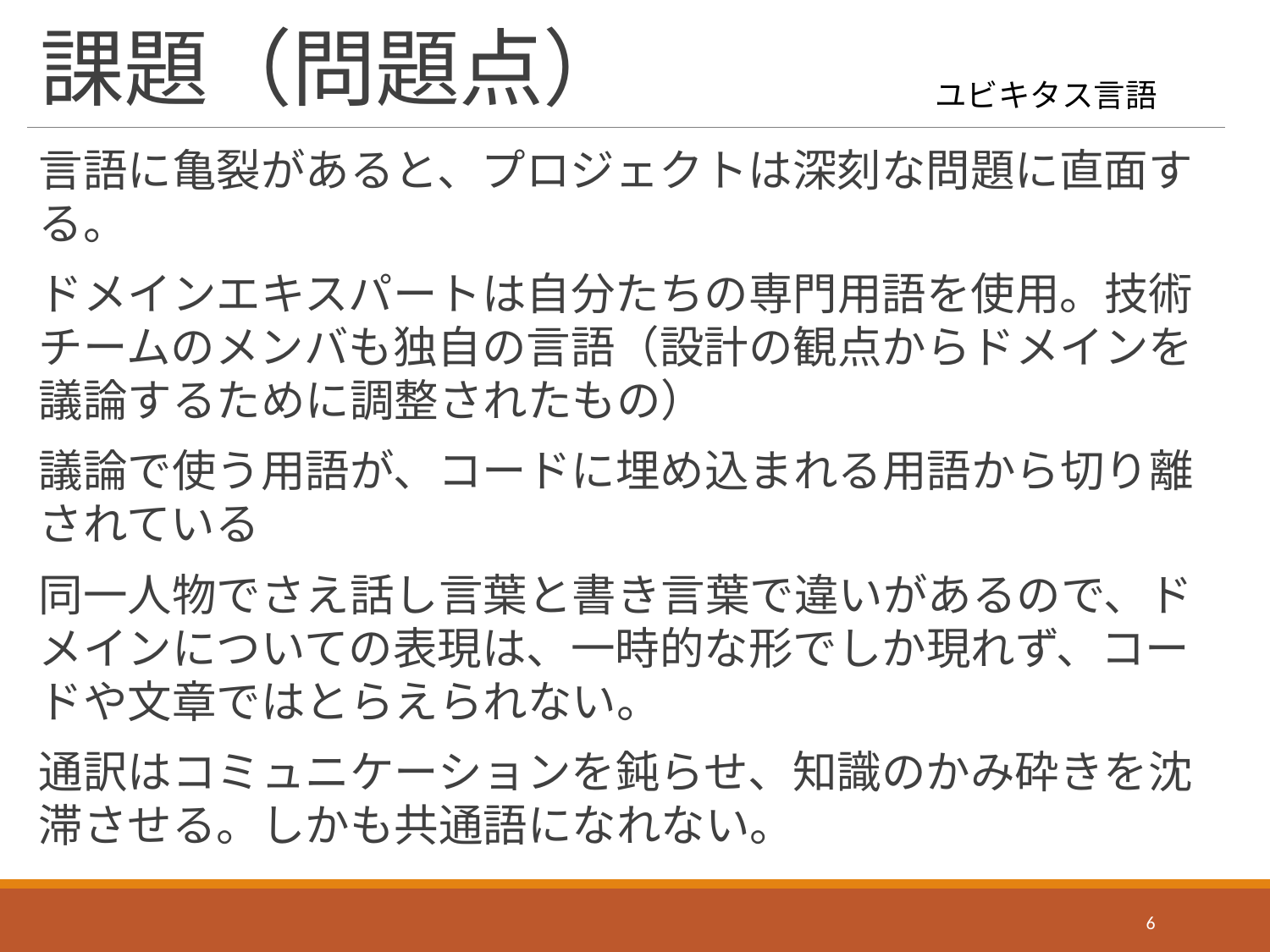

# 課題（問題点）
ユビキタス言語
言語に亀裂があると、プロジェクトは深刻な問題に直面する。
ドメインエキスパートは自分たちの専門用語を使用。技術チームのメンバも独自の言語（設計の観点からドメインを議論するために調整されたもの）
議論で使う用語が、コードに埋め込まれる用語から切り離されている
同一人物でさえ話し言葉と書き言葉で違いがあるので、ドメインについての表現は、一時的な形でしか現れず、コードや文章ではとらえられない。
通訳はコミュニケーションを鈍らせ、知識のかみ砕きを沈滞させる。しかも共通語になれない。
6